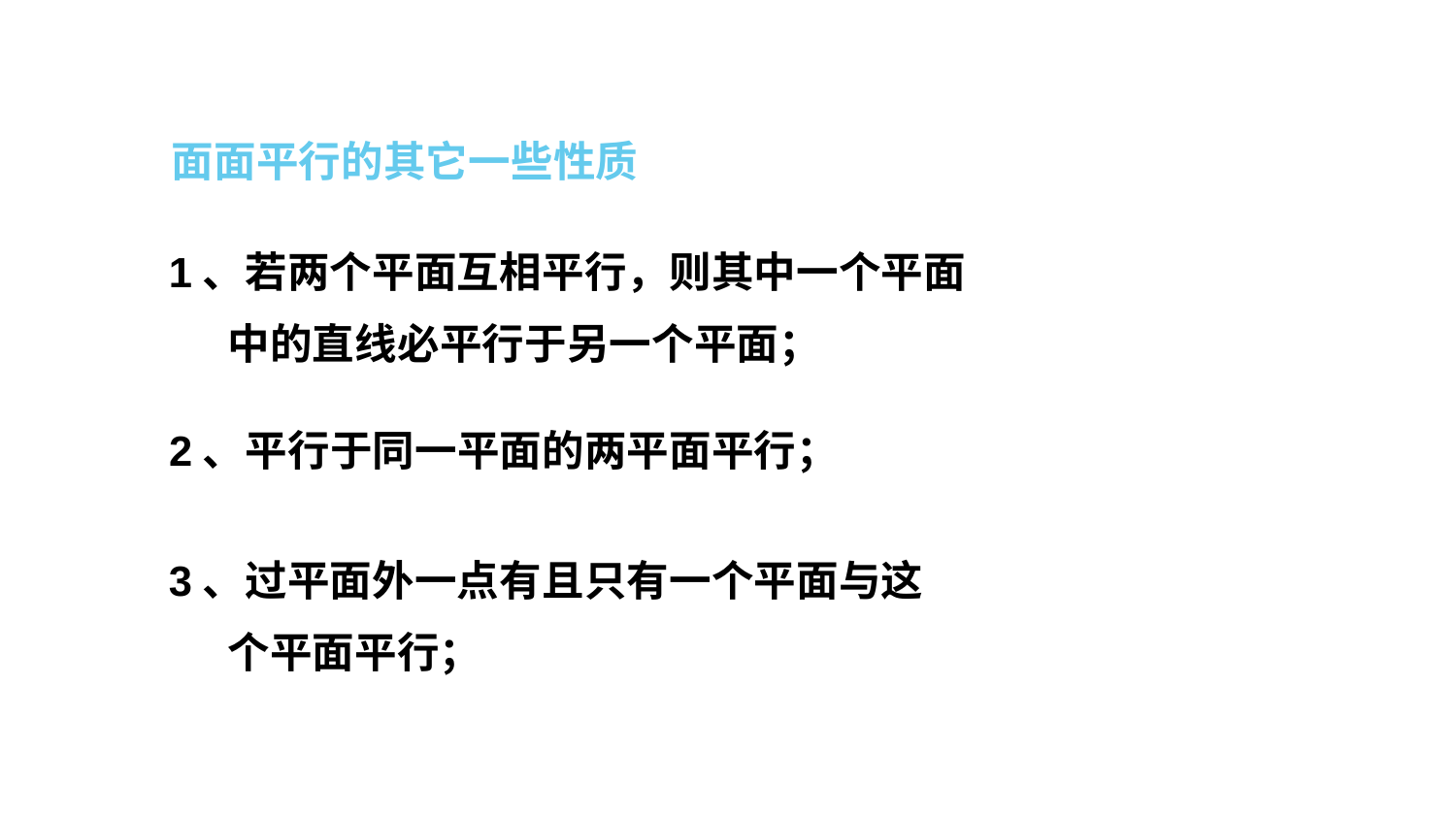

面面平行的其它一些性质
1、若两个平面互相平行，则其中一个平面
     中的直线必平行于另一个平面；
2、平行于同一平面的两平面平行；
3、过平面外一点有且只有一个平面与这
     个平面平行；